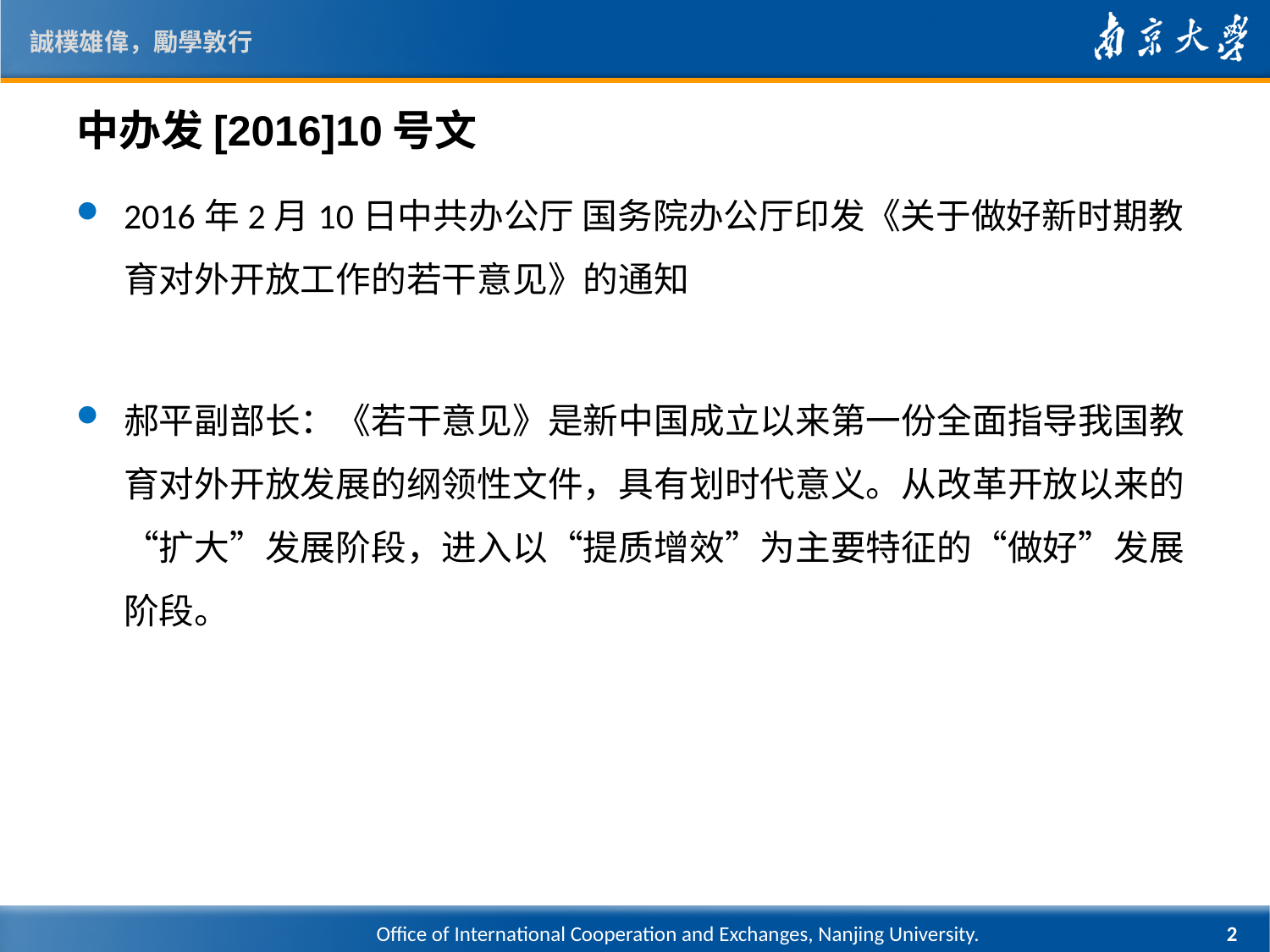

# 中办发[2016]10号文
2016年2月10日中共办公厅 国务院办公厅印发《关于做好新时期教育对外开放工作的若干意见》的通知

郝平副部长：《若干意见》是新中国成立以来第一份全面指导我国教育对外开放发展的纲领性文件，具有划时代意义。从改革开放以来的“扩大”发展阶段，进入以“提质增效”为主要特征的“做好”发展阶段。